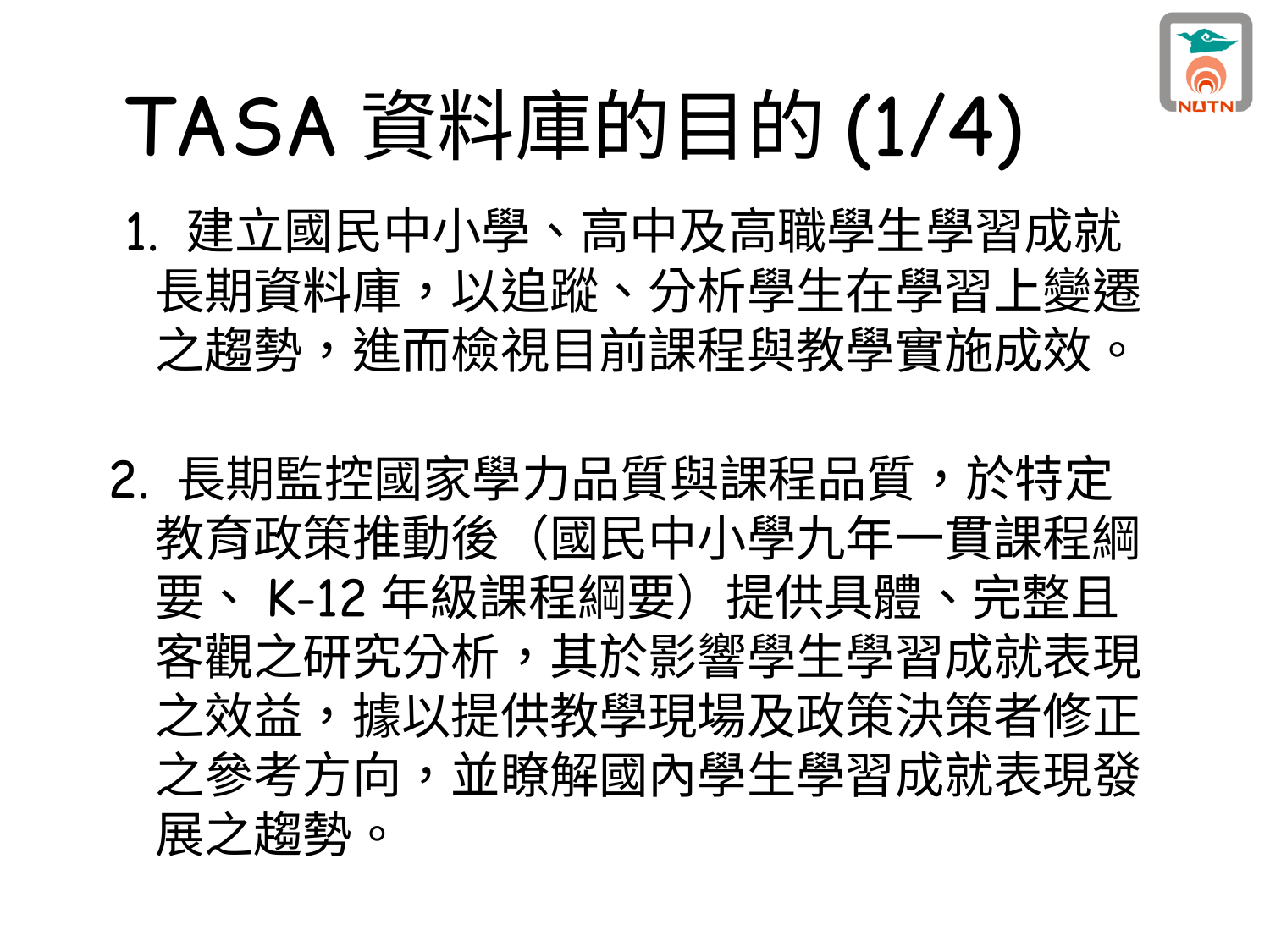

# TASA資料庫的目的(1/4)
 1. 建立國民中小學、高中及高職學生學習成就長期資料庫，以追蹤、分析學生在學習上變遷之趨勢，進而檢視目前課程與教學實施成效。
2. 長期監控國家學力品質與課程品質，於特定教育政策推動後（國民中小學九年一貫課程綱要、K-12年級課程綱要）提供具體、完整且客觀之研究分析，其於影響學生學習成就表現之效益，據以提供教學現場及政策決策者修正之參考方向，並瞭解國內學生學習成就表現發展之趨勢。